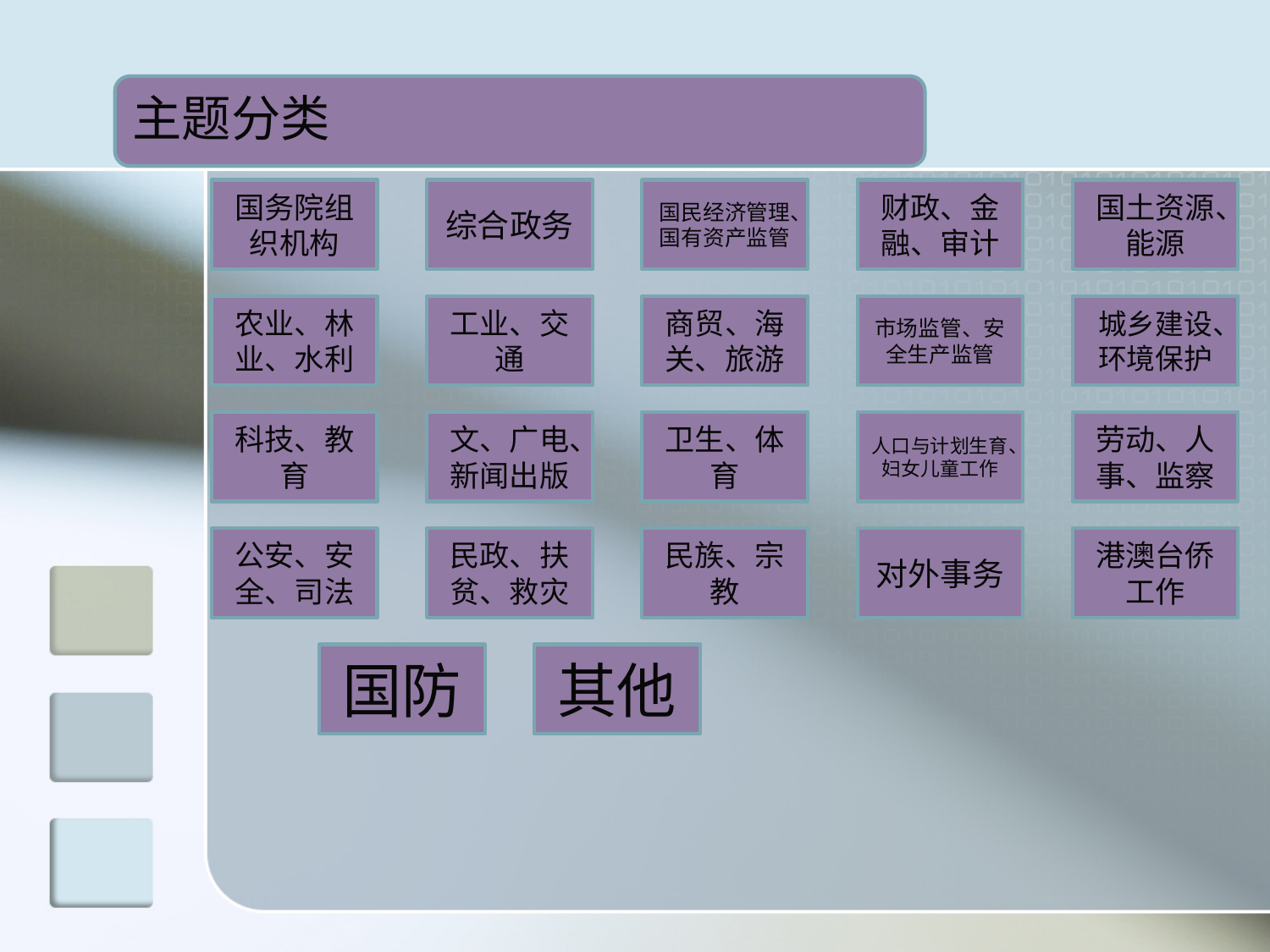

主题分类
国务院组织机构
综合政务
国民经济管理、国有资产监管
财政、金融、审计
国土资源、能源
农业、林业、水利
工业、交通
商贸、海关、旅游
市场监管、安全生产监管
城乡建设、环境保护
科技、教育
文、广电、新闻出版
卫生、体育
民政、扶贫、救灾
民族、宗教
对外事务
港澳台侨工作
其他
人口与计划生育、妇女儿童工作
劳动、人事、监察
公安、安全、司法
国防